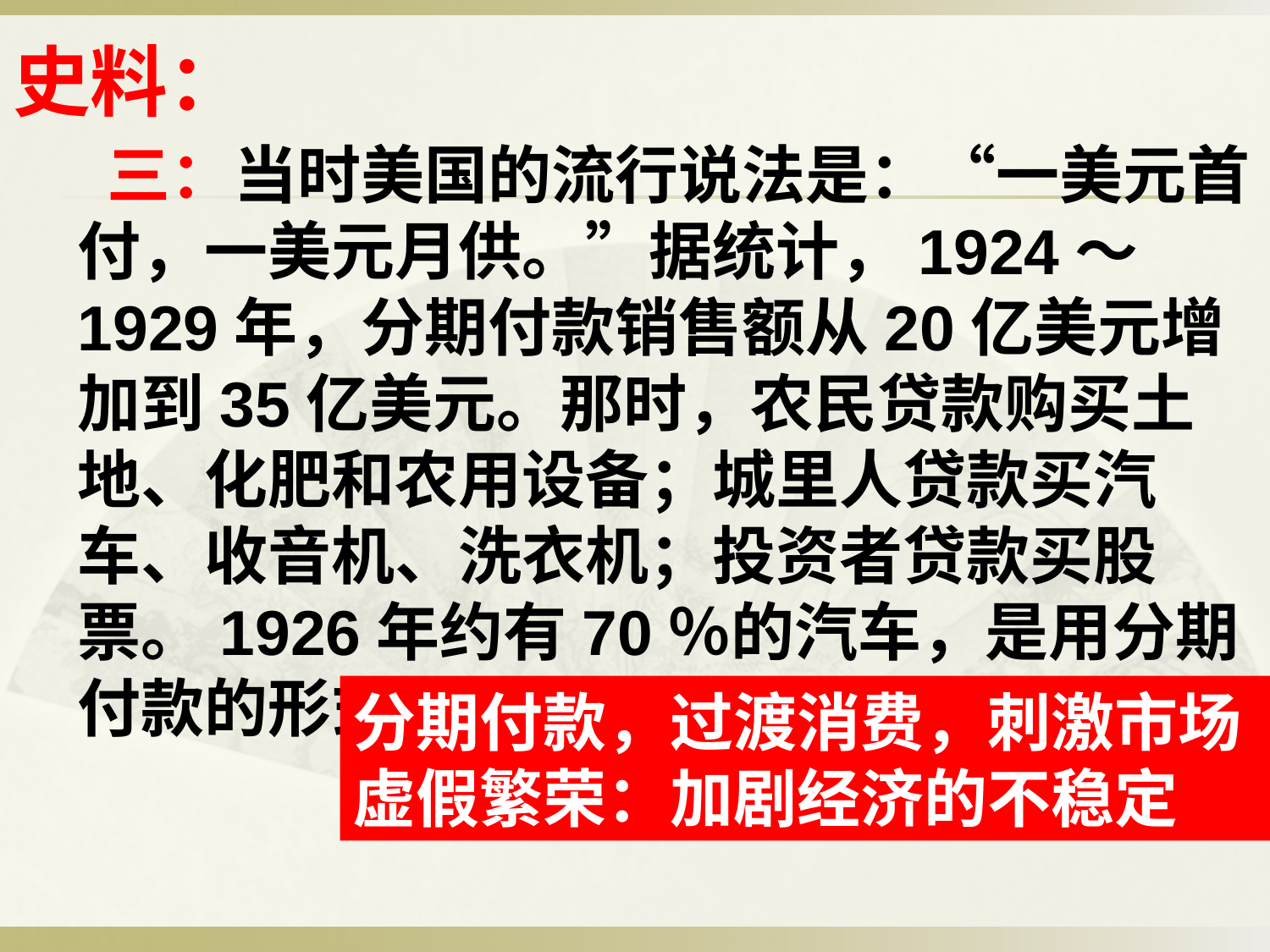

# 史料：
 三：当时美国的流行说法是：“一美元首付，一美元月供。”据统计，1924～1929年，分期付款销售额从20亿美元增加到35亿美元。那时，农民贷款购买土地、化肥和农用设备；城里人贷款买汽车、收音机、洗衣机；投资者贷款买股票。1926年约有70％的汽车，是用分期付款的形式购买的。
分期付款，过渡消费，刺激市场虚假繁荣：加剧经济的不稳定